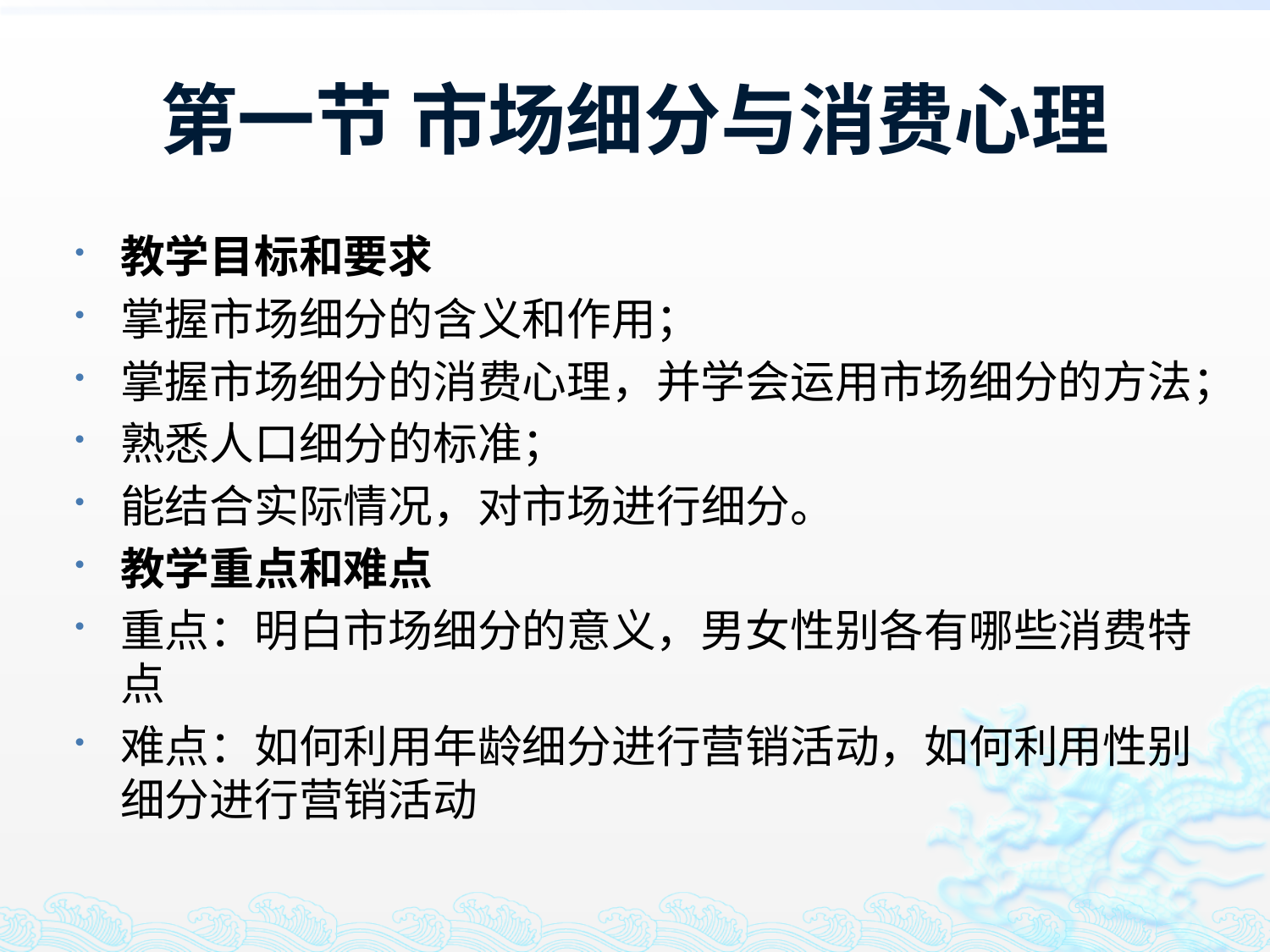

# 第一节 市场细分与消费心理
教学目标和要求
掌握市场细分的含义和作用；
掌握市场细分的消费心理，并学会运用市场细分的方法；
熟悉人口细分的标准；
能结合实际情况，对市场进行细分。
教学重点和难点
重点：明白市场细分的意义，男女性别各有哪些消费特点
难点：如何利用年龄细分进行营销活动，如何利用性别细分进行营销活动